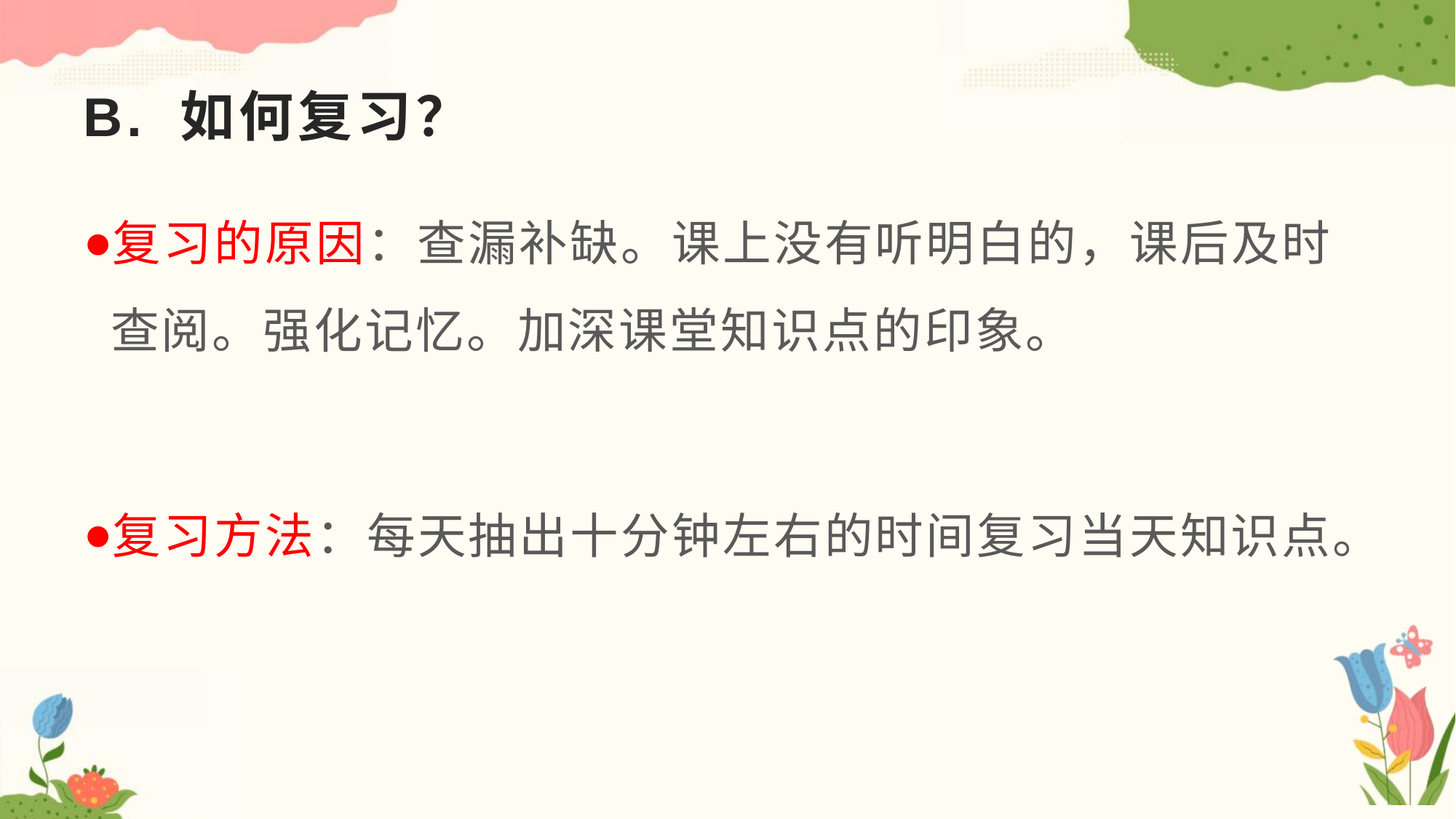

# B. 如何复习？
复习的原因：查漏补缺。课上没有听明白的，课后及时查阅。强化记忆。加深课堂知识点的印象。

复习方法：每天抽出十分钟左右的时间复习当天知识点。